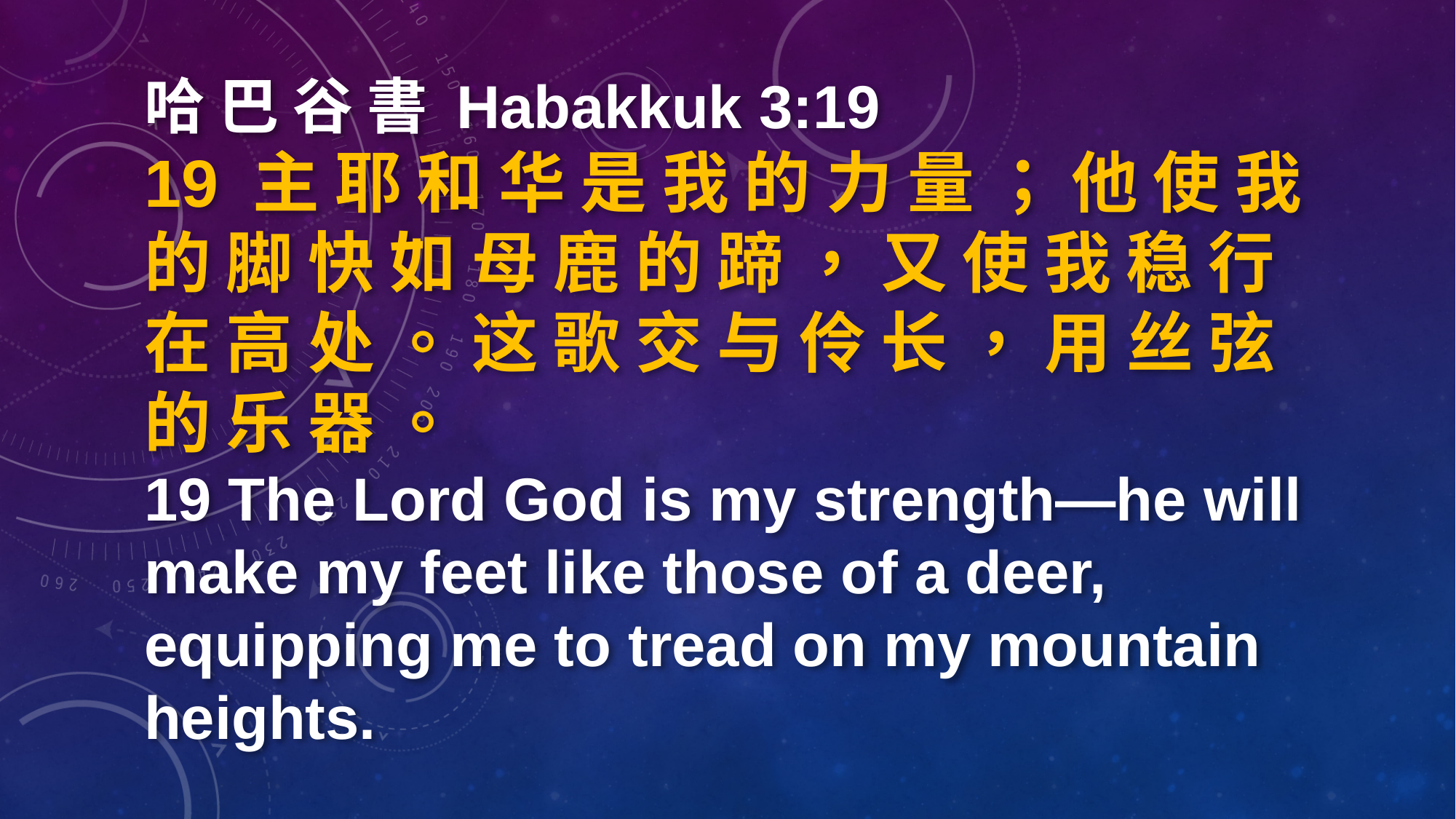

哈 巴 谷 書 Habakkuk 3:19
19 主 耶 和 华 是 我 的 力 量 ； 他 使 我 的 脚 快 如 母 鹿 的 蹄 ， 又 使 我 稳 行 在 高 处 。 这 歌 交 与 伶 长 ， 用 丝 弦 的 乐 器 。
19 The Lord God is my strength—he will make my feet like those of a deer, equipping me to tread on my mountain heights.